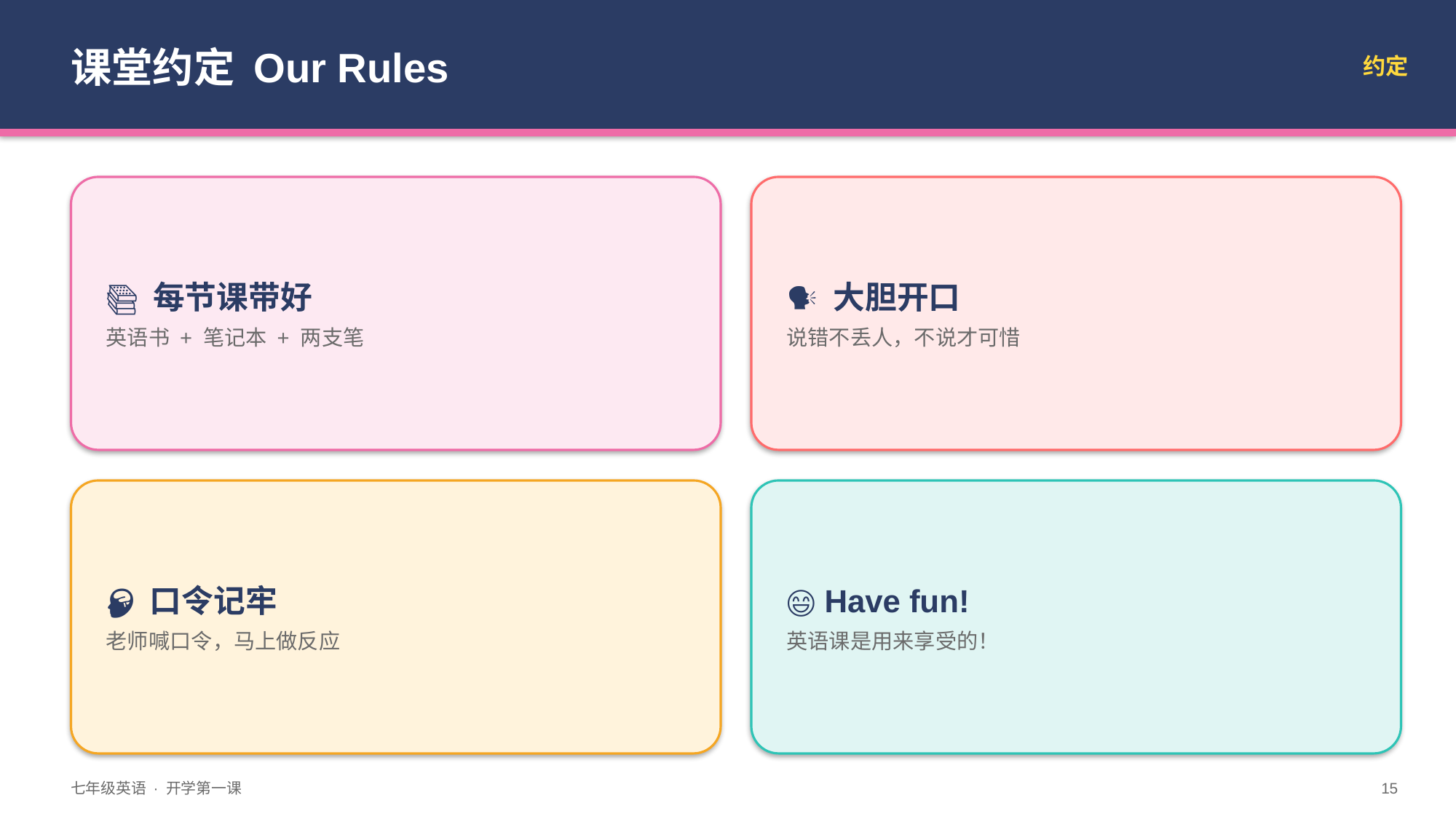

课堂约定 Our Rules
约定

📚 每节课带好
英语书 + 笔记本 + 两支笔
🗣️ 大胆开口
说错不丢人，不说才可惜
🧠 口令记牢
老师喊口令，马上做反应
😄 Have fun!
英语课是用来享受的！
七年级英语 · 开学第一课
15